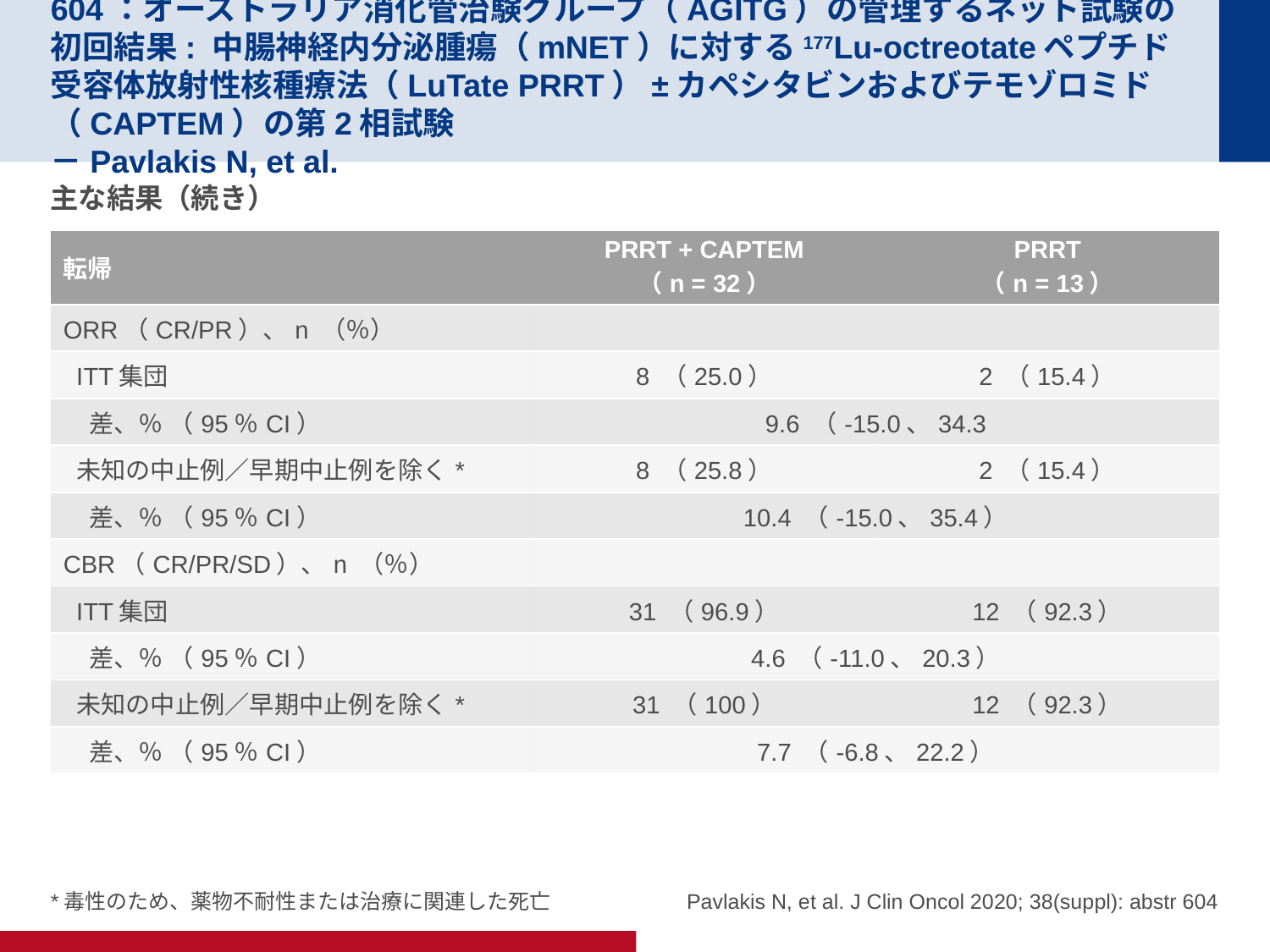

# 604：オーストラリア消化管治験グループ（AGITG）の管理するネット試験の初回結果: 中腸神経内分泌腫瘍（mNET）に対する177Lu-octreotateペプチド受容体放射性核種療法（LuTate PRRT）±カペシタビンおよびテモゾロミド（CAPTEM）の第2相試験 －Pavlakis N, et al.
主な結果（続き）

| 転帰 | PRRT + CAPTEM （n = 32） | PRRT （n = 13） |
| --- | --- | --- |
| ORR（CR/PR）、n （％） |  |  |
| ITT集団 | 8 （25.0） | 2 （15.4） |
| 差、％ （95％CI） | 9.6 （-15.0、34.3 |  |
| 未知の中止例／早期中止例を除く\* | 8 （25.8） | 2 （15.4） |
| 差、％ （95％CI） | 10.4 （-15.0、35.4） |  |
| CBR（CR/PR/SD）、n （％） |  |  |
| ITT集団 | 31 （96.9） | 12 （92.3） |
| 差、％ （95％CI） | 4.6 （-11.0、20.3） |  |
| 未知の中止例／早期中止例を除く\* | 31 （100） | 12 （92.3） |
| 差、％ （95％CI） | 7.7 （-6.8、22.2） |  |
*毒性のため、薬物不耐性または治療に関連した死亡
Pavlakis N, et al. J Clin Oncol 2020; 38(suppl): abstr 604